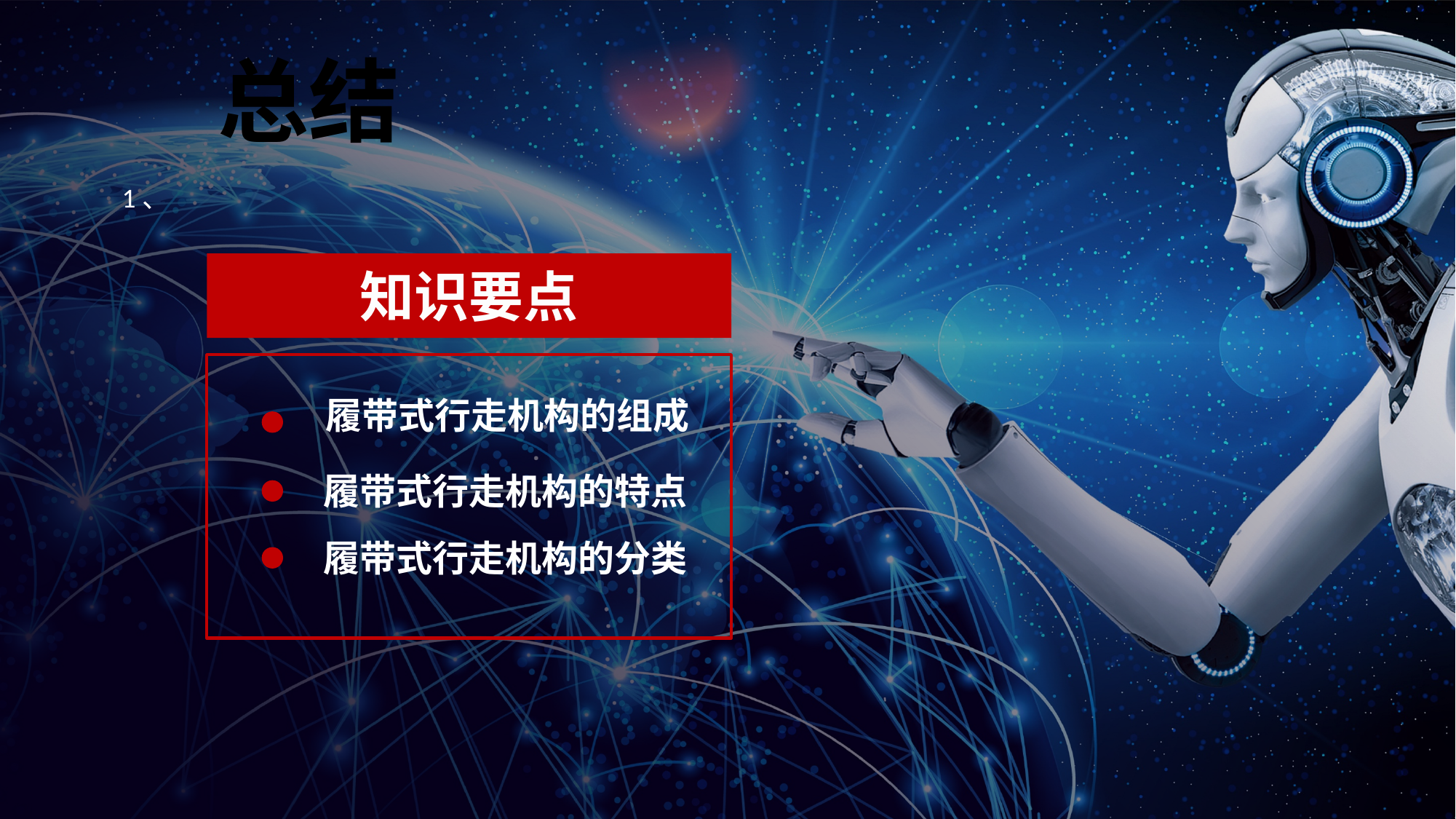

总结
1、

知识要点

履带式行走机构的组成

履带式行走机构的特点

履带式行走机构的分类